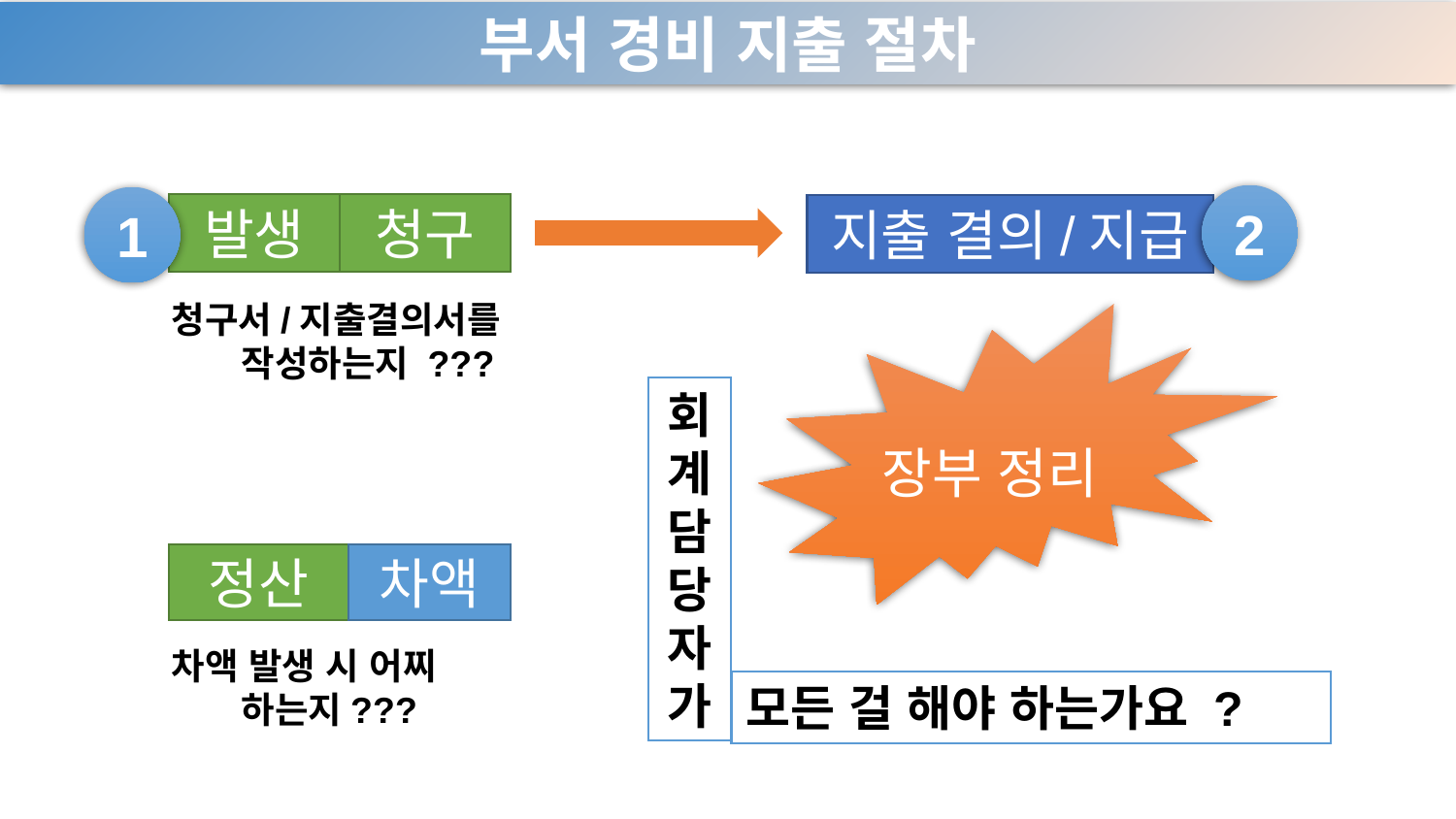

부서 경비 지출 절차
2
1
발생
청구
지출 결의/지급

청구서/지출결의서를
      작성하는지 ???

장부 정리
회
계
담
당자
가
정산
차액
차액 발생 시 어찌
      하는지???
모든 걸 해야 하는가요 ?